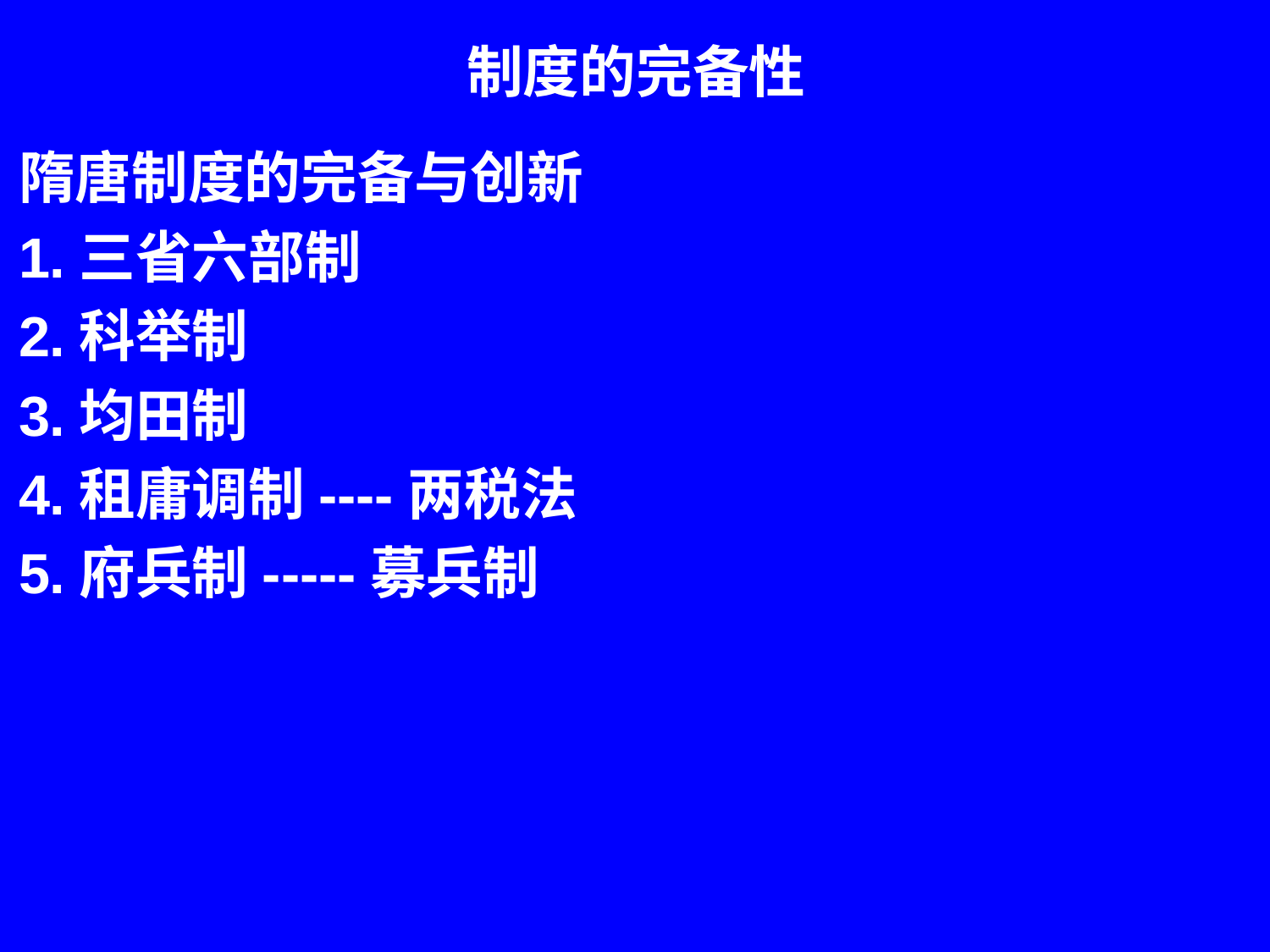

# 制度的完备性
隋唐制度的完备与创新
1.三省六部制
2.科举制
3.均田制
4.租庸调制----两税法
5.府兵制-----募兵制